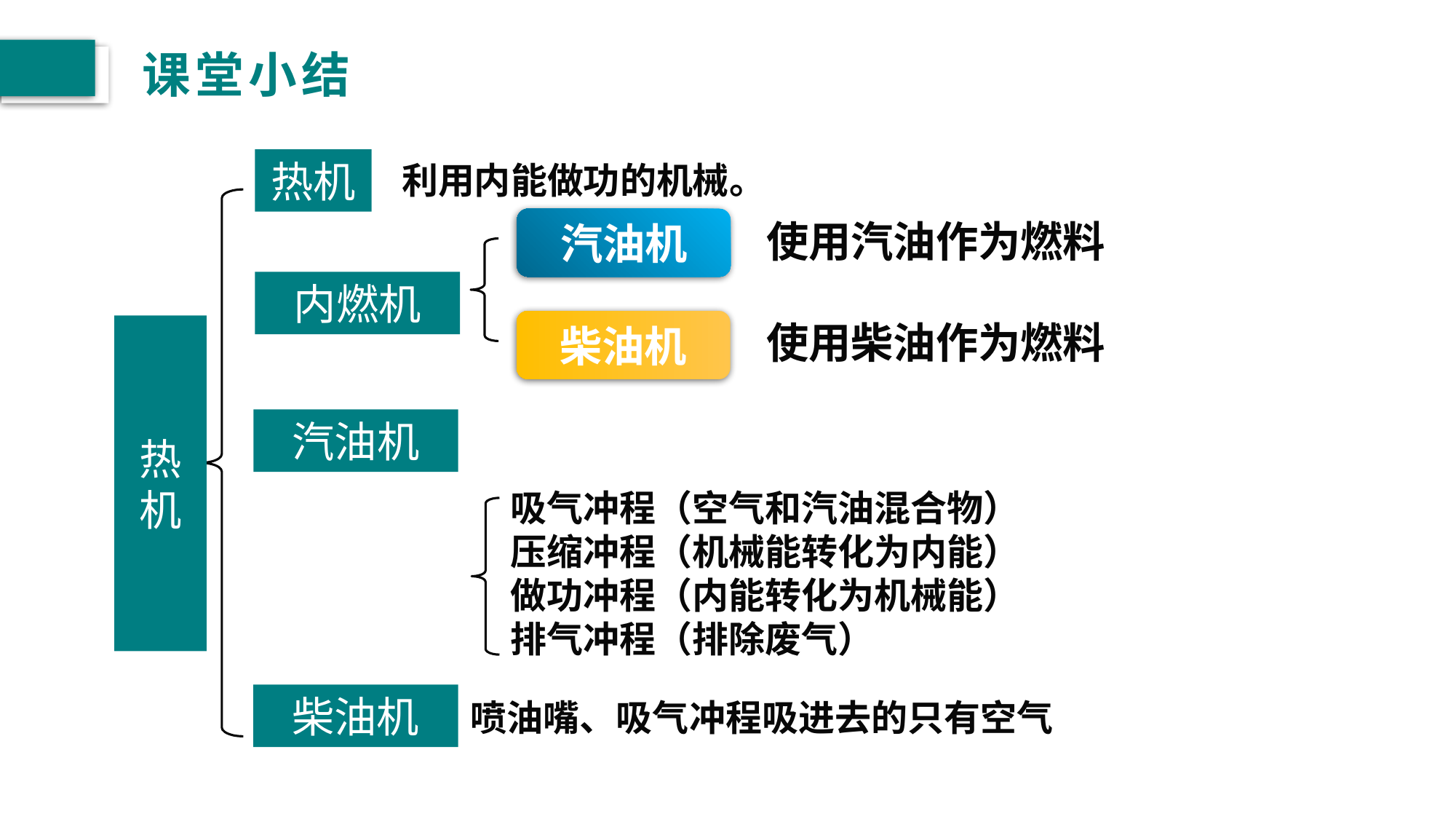

# 课堂小结
热机
利用内能做功的机械。

汽油机
使用汽油作为燃料

内燃机
柴油机
使用柴油作为燃料
热机
汽油机
吸气冲程（空气和汽油混合物）
压缩冲程（机械能转化为内能）
做功冲程（内能转化为机械能）
排气冲程（排除废气）

柴油机
喷油嘴、吸气冲程吸进去的只有空气